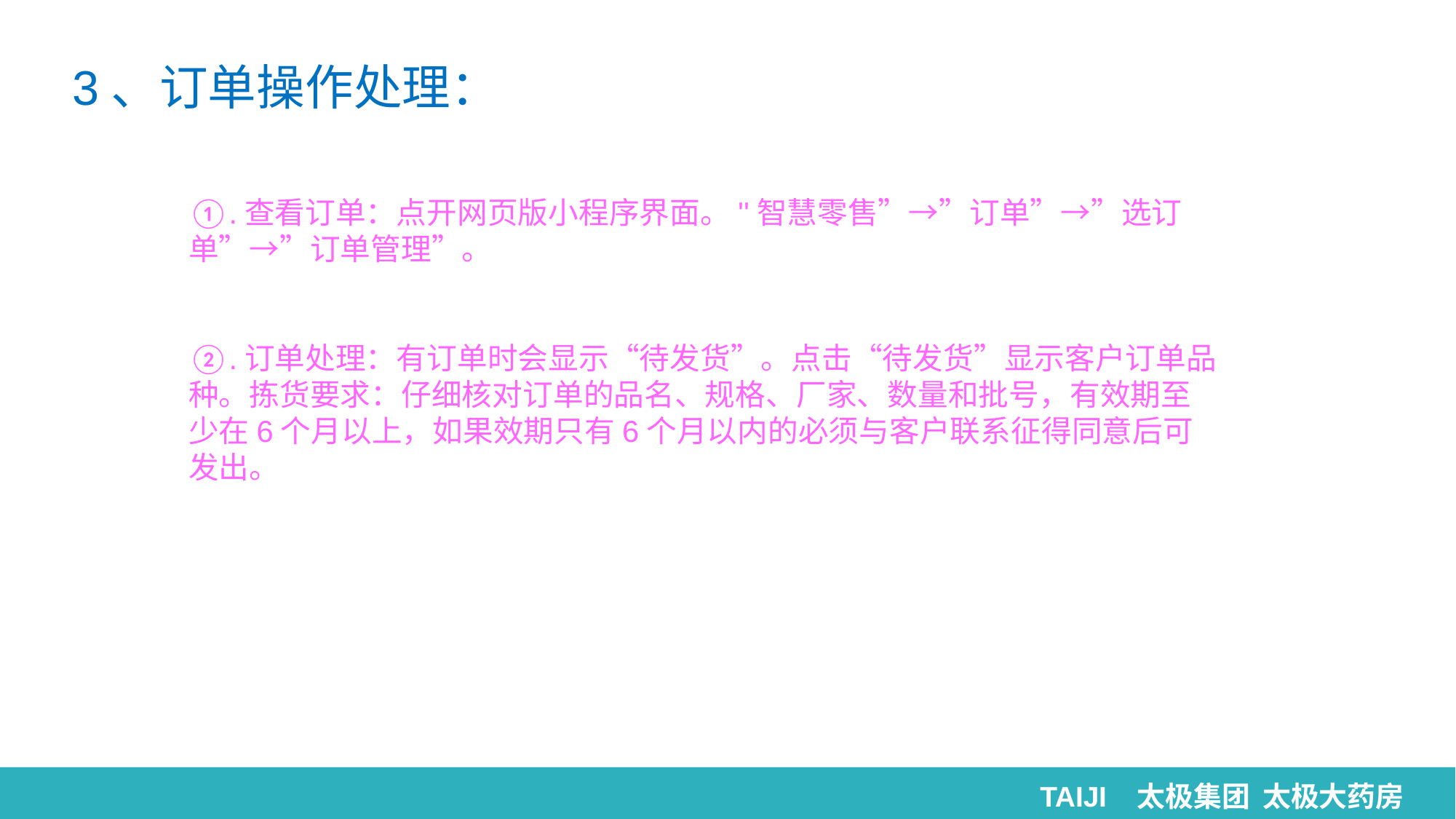

3、订单操作处理：
①.查看订单：点开网页版小程序界面。''智慧零售”→”订单”→”选订单”→”订单管理”。

②.订单处理：有订单时会显示“待发货”。点击“待发货”显示客户订单品种。拣货要求：仔细核对订单的品名、规格、厂家、数量和批号，有效期至少在6个月以上，如果效期只有6个月以内的必须与客户联系征得同意后可发出。

TAIJI   太极集团  太极大药房